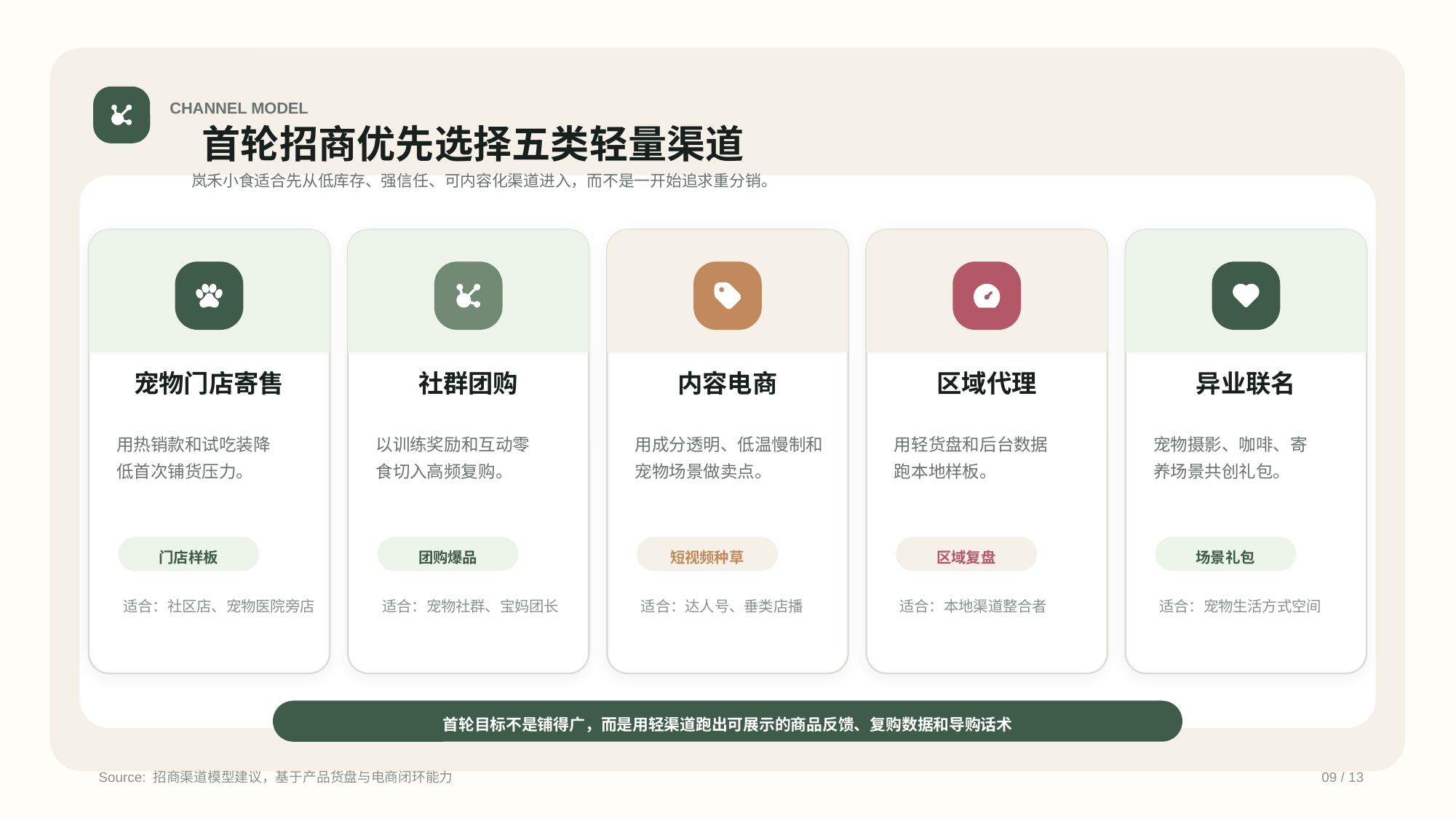

CHANNEL MODEL

首轮招商优先选择五类轻量渠道
岚禾小食适合先从低库存、强信任、可内容化渠道进入，而不是一开始追求重分销。

宠物门店寄售
用热销款和试吃装降低首次铺货压力。

门店样板
适合：社区店、宠物医院旁店

社群团购
以训练奖励和互动零食切入高频复购。

团购爆品
适合：宠物社群、宝妈团长

内容电商
用成分透明、低温慢制和宠物场景做卖点。

短视频种草
适合：达人号、垂类店播

区域代理
用轻货盘和后台数据跑本地样板。

区域复盘
适合：本地渠道整合者

异业联名
宠物摄影、咖啡、寄养场景共创礼包。

场景礼包
适合：宠物生活方式空间

首轮目标不是铺得广，而是用轻渠道跑出可展示的商品反馈、复购数据和导购话术
Source: 招商渠道模型建议，基于产品货盘与电商闭环能力
09 / 13